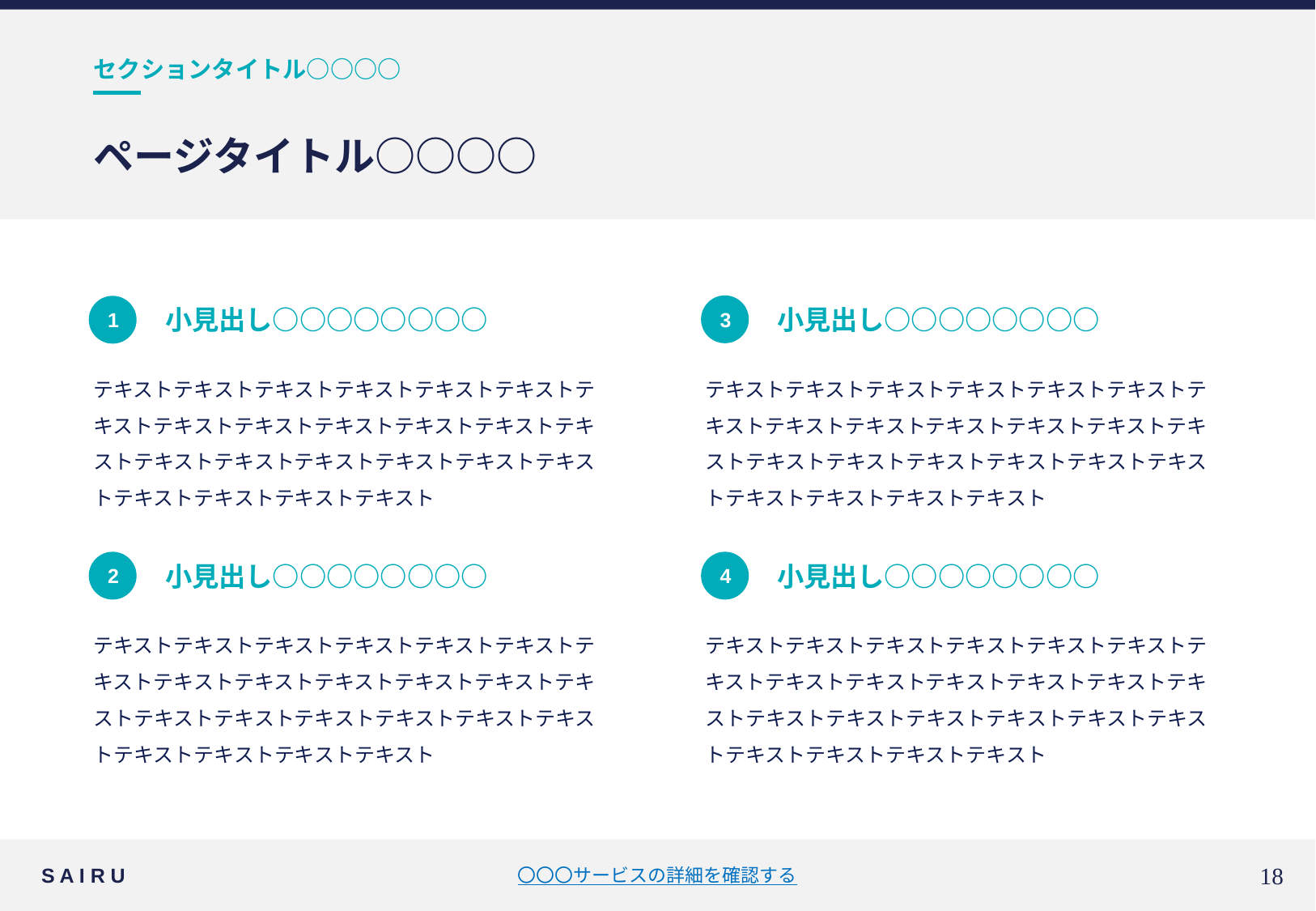

セクションタイトル○○○○
# ページタイトル○○○○
小見出し○○○○○○○○
小見出し○○○○○○○○
3
1
テキストテキストテキストテキストテキストテキストテキストテキストテキストテキストテキストテキストテキストテキストテキストテキストテキストテキストテキストテキストテキストテキストテキスト
テキストテキストテキストテキストテキストテキストテキストテキストテキストテキストテキストテキストテキストテキストテキストテキストテキストテキストテキストテキストテキストテキストテキスト
小見出し○○○○○○○○
小見出し○○○○○○○○
2
4
テキストテキストテキストテキストテキストテキストテキストテキストテキストテキストテキストテキストテキストテキストテキストテキストテキストテキストテキストテキストテキストテキストテキスト
テキストテキストテキストテキストテキストテキストテキストテキストテキストテキストテキストテキストテキストテキストテキストテキストテキストテキストテキストテキストテキストテキストテキスト
S A I R U
〇〇〇サービスの詳細を確認する
18